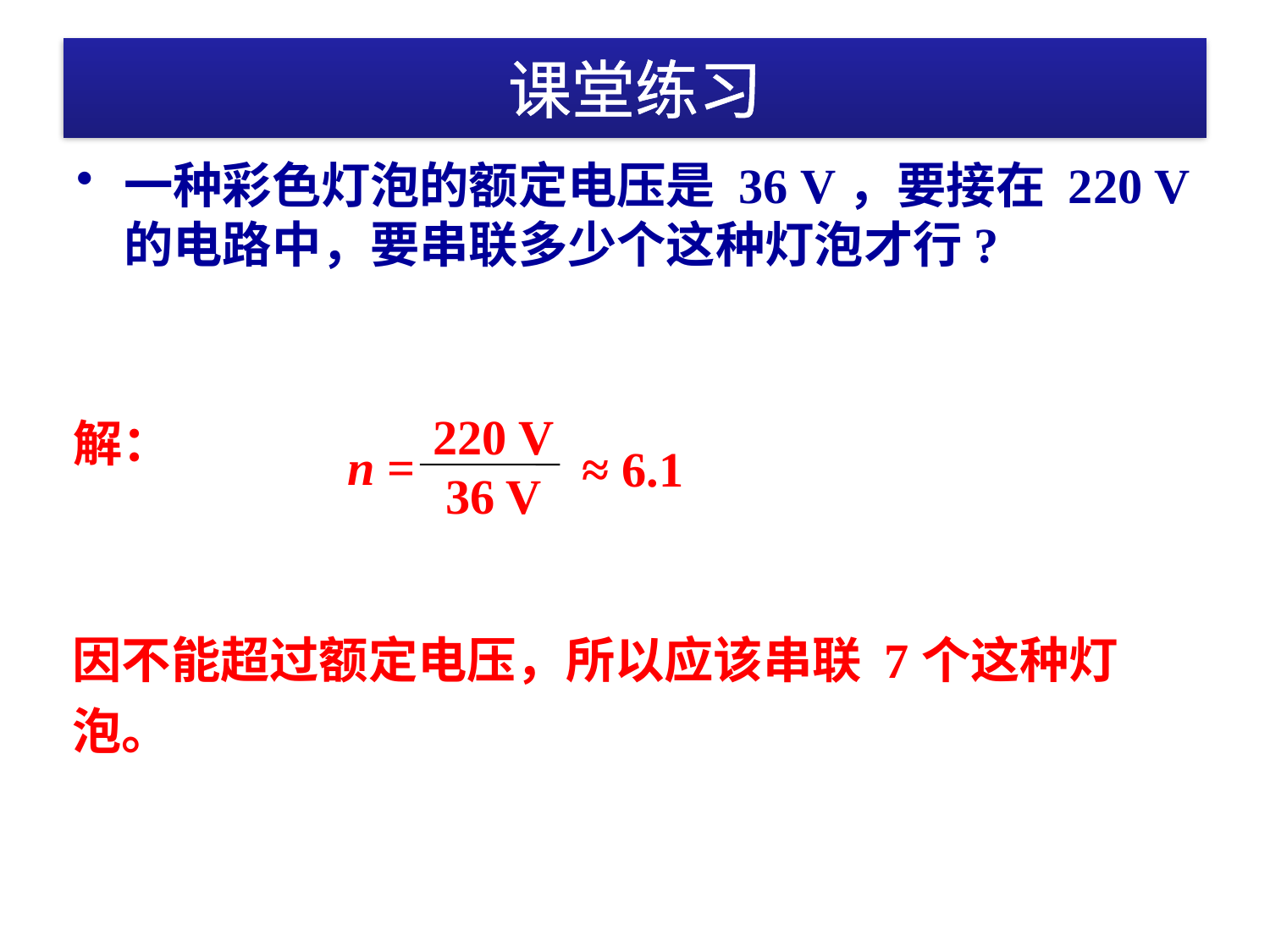

# 课堂练习
一种彩色灯泡的额定电压是 36 V，要接在 220 V 的电路中，要串联多少个这种灯泡才行?

220 V
36 V
n =

解：
≈ 6.1
因不能超过额定电压，所以应该串联 7个这种灯泡。